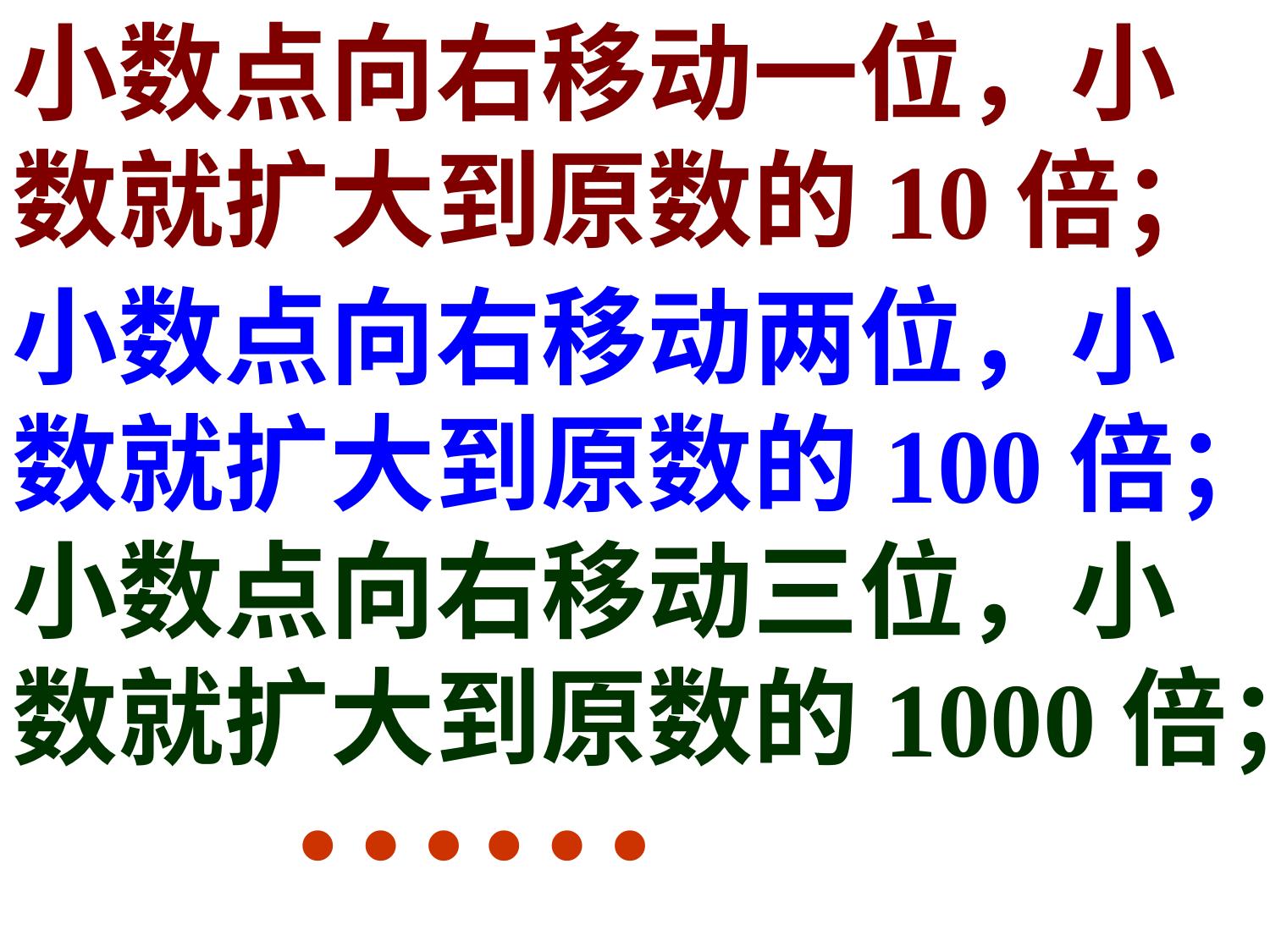

小数点向右移动一位，小数就扩大到原数的10倍；
小数点向右移动两位，小数就扩大到原数的100倍；
小数点向右移动三位，小数就扩大到原数的1000倍；
……